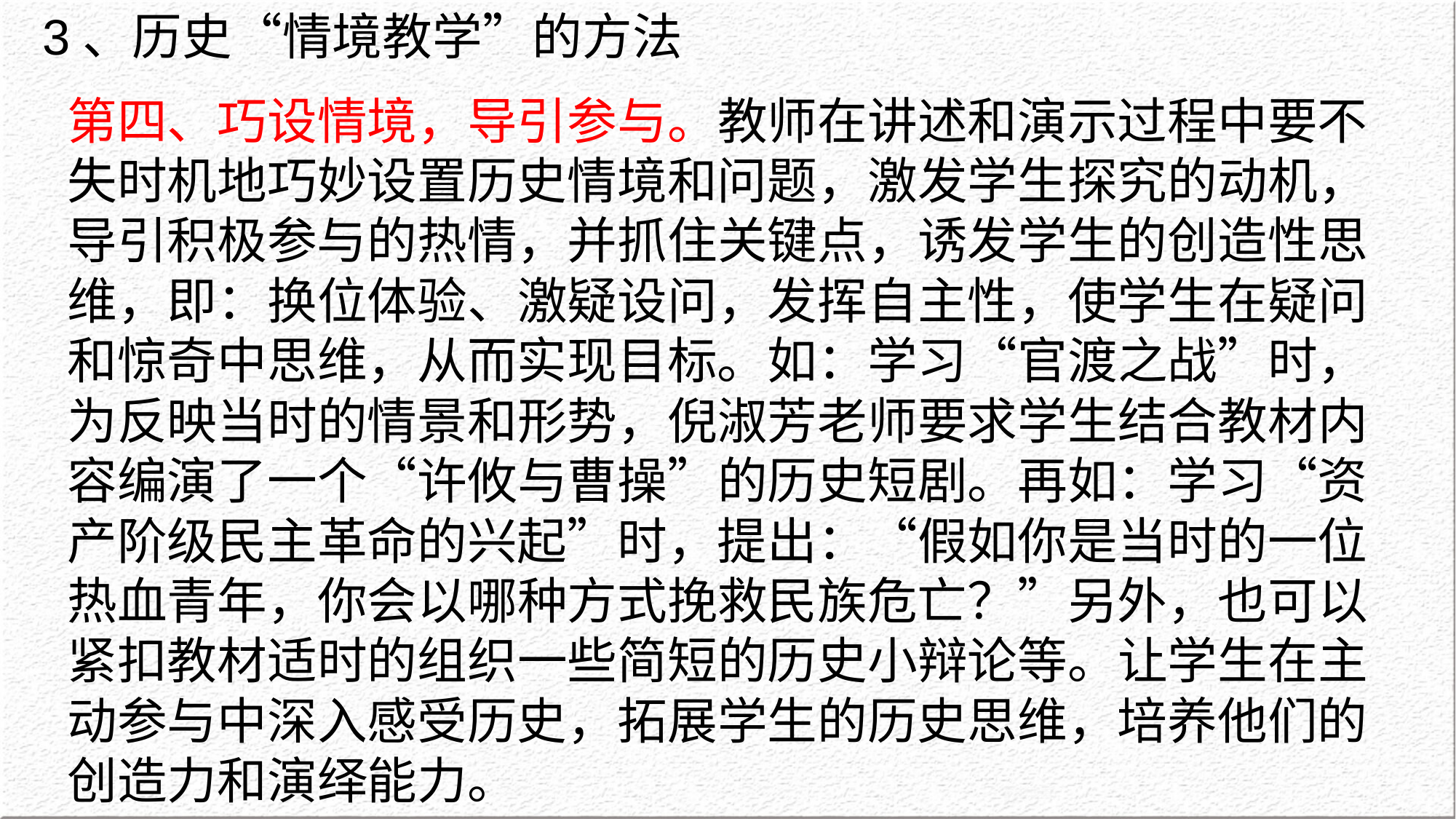

3、历史“情境教学”的方法
第四、巧设情境，导引参与。教师在讲述和演示过程中要不失时机地巧妙设置历史情境和问题，激发学生探究的动机，导引积极参与的热情，并抓住关键点，诱发学生的创造性思维，即：换位体验、激疑设问，发挥自主性，使学生在疑问和惊奇中思维，从而实现目标。如：学习“官渡之战”时，为反映当时的情景和形势，倪淑芳老师要求学生结合教材内容编演了一个“许攸与曹操”的历史短剧。再如：学习“资产阶级民主革命的兴起”时，提出：“假如你是当时的一位热血青年，你会以哪种方式挽救民族危亡？”另外，也可以紧扣教材适时的组织一些简短的历史小辩论等。让学生在主动参与中深入感受历史，拓展学生的历史思维，培养他们的创造力和演绎能力。